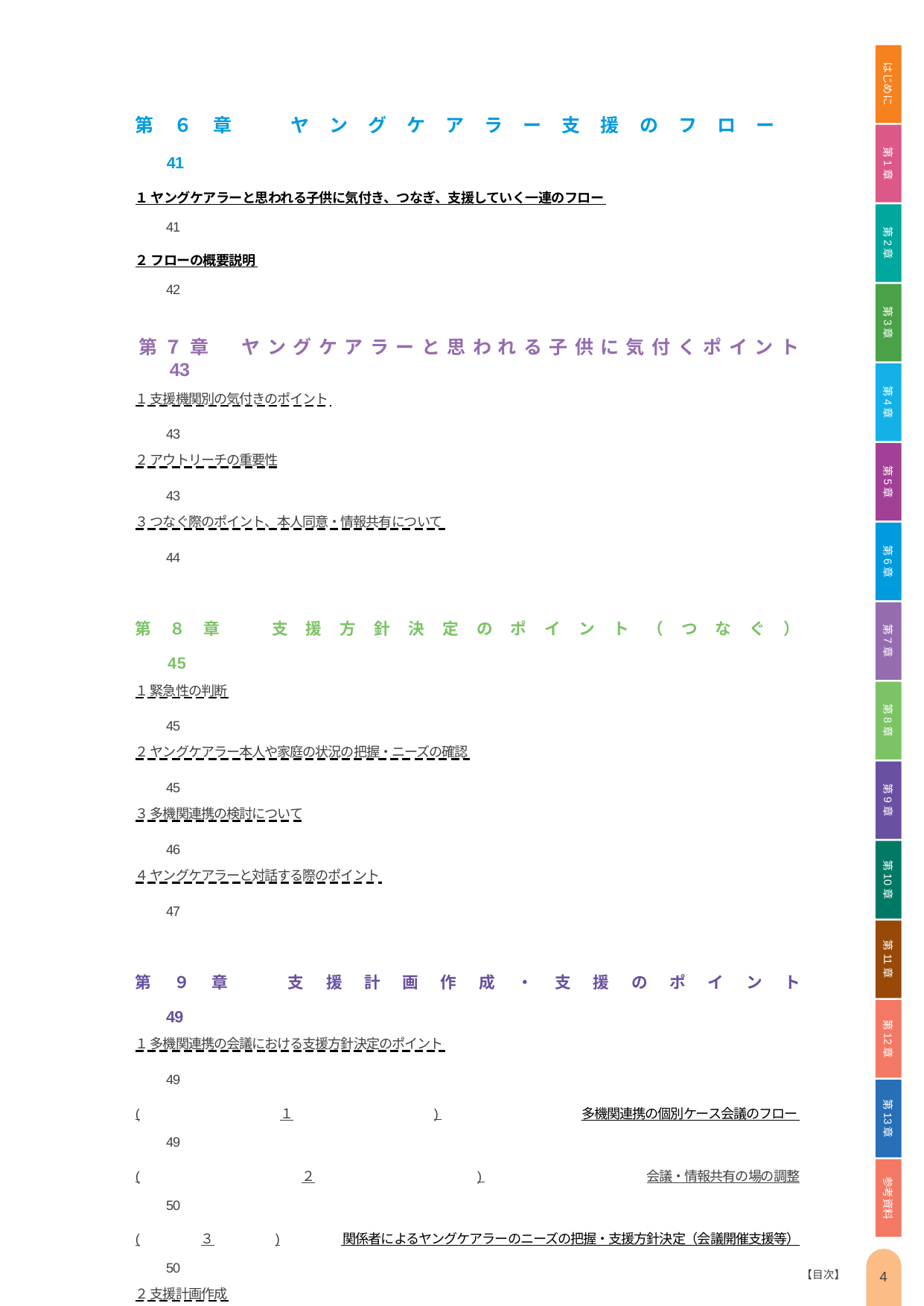

はじめに
第1章
第2章
第3章
第4章
第5章
第6章
第7章
第8章
第9章
第10章
第11章
第12章
第13章
参考資料
第６章　ヤングケアラー支援のフロー  	 41
１ ヤングケアラーと思われる子供に気付き、つなぎ、支援していく一連のフロー 	 41
２ フローの概要説明 	 42

第７章　ヤングケアラーと思われる子供に気付くポイント 	 43
１ 支援機関別の気付きのポイント 	 43
２ アウトリーチの重要性 	 43
３ つなぐ際のポイント、本人同意・情報共有について 	 44

第８章　支援方針決定のポイント（つなぐ） 	 45
１ 緊急性の判断 	 45
２ ヤングケアラー本人や家庭の状況の把握・ニーズの確認 	 45
３ 多機関連携の検討について 	 46
４ ヤングケアラーと対話する際のポイント 	 47

第９章　支援計画作成・支援のポイント 	 49
１ 多機関連携の会議における支援方針決定のポイント 	 49
(１) 多機関連携の個別ケース会議のフロー 	 49
(２) 会議・情報共有の場の調整 	 50
(３) 関係者によるヤングケアラーのニーズの把握・支援方針決定（会議開催支援等）	 50
２ 支援計画作成 	 51
３ 支援のポイント 	 52

第10章　ヤングケアラーを見守る際のポイント 	 53
１ 支援後の見守り、進行管理・モニタリングの重要性 	 53
２ 支援が途切れないようにするための切れ目ない支援	 54

第11章　若者ケアラーへの支援	 55
1　18歳以上のヤングケアラー（若者ケアラー）支援の概要	 55
2　18歳未満のヤングケアラーへの支援との相違点	 55

第１２章　ヤングケアラーが利用できる制度・相談窓口 	 58
１ 相談窓口の一覧（国） 	 58
２ 相談窓口の一覧（都） 	 58
３ 各自治体における相談窓口の連絡先（書き込み式） 	 60
４ 各地域の民間支援団体等（ピアサポート・居場所支援等）（書き込み式） 	 61

【目次】
4